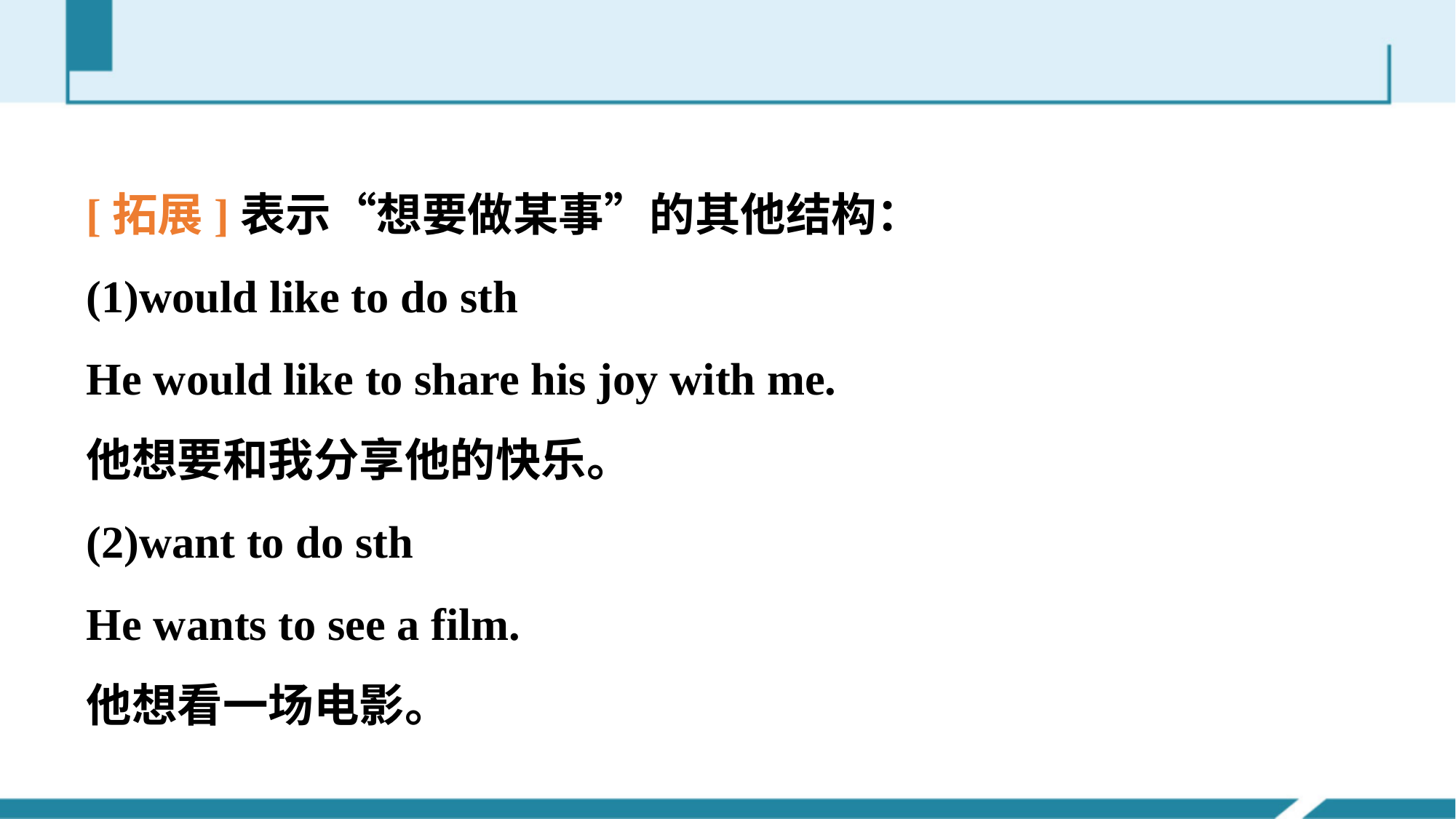

[拓展]表示“想要做某事”的其他结构：
(1)would like to do sth
He would like to share his joy with me.
他想要和我分享他的快乐。
(2)want to do sth
He wants to see a film.
他想看一场电影。